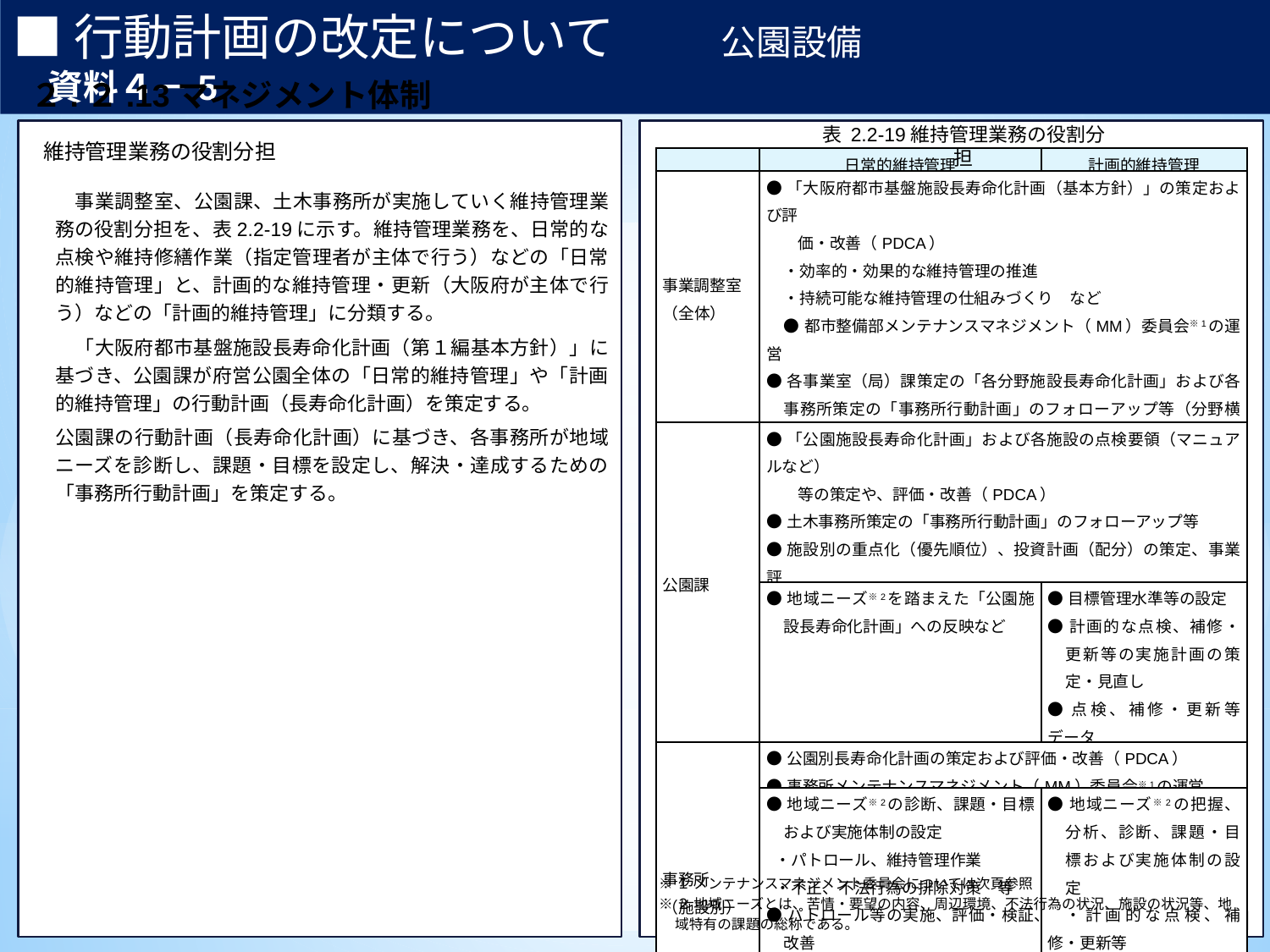

■行動計画の改定について　　　公園設備　　　　　　　　　　　　資料４－5
２.２.13マネジメント体制
表 2.2‑19維持管理業務の役割分担
【補足】	体制は主に行っている実施主体を記載しており、これによらない場合もある。
※1	日常点検の頻度は当該路線により異なり、交通量2万台/日以上の路線では週2回、それ以外では週1回の頻度で実施。
※2	臨時的に行う緊急点検等は必要に応じて随意実施。

【補足】	体制は主に行っている実施主体を記載しており、これによらない場合もある。
※1	日常点検の頻度は当該路線により異なり、交通量2万台/日以上の路線では週2回、それ以外では週1回の頻度で実施。
※2	臨時的に行う緊急点検等は必要に応じて随意実施。

維持管理業務の役割分担
|  | 日常的維持管理 | 計画的維持管理 |
| --- | --- | --- |
| 事業調整室 （全体） | ●「大阪府都市基盤施設長寿命化計画（基本方針）」の策定および評 　　価・改善（PDCA） ・効率的・効果的な維持管理の推進 ・持続可能な維持管理の仕組みづくり　など ●都市整備部メンテナンスマネジメント（MM）委員会※1の運営 ●各事業室（局）課策定の「各分野施設長寿命化計画」および各事務所策定の「事務所行動計画」のフォローアップ等（分野横断的な視点） ●分野別の重点化（優先順位）、投資計画（配分）の策定 |  |
| 公園課 | ●「公園施設長寿命化計画」および各施設の点検要領（マニュアルなど） 　　等の策定や、評価・改善（PDCA） ●土木事務所策定の「事務所行動計画」のフォローアップ等 ●施設別の重点化（優先順位）、投資計画（配分）の策定、事業評 　　価、効果の検証 |  |
|  | ●地域ニーズ※2を踏まえた「公園施設長寿命化計画」への反映など | ●目標管理水準等の設定 ●計画的な点検、補修・更新等の実施計画の策定・見直し ●点検、補修・更新等データ 　　蓄積・管理など |
| 事務所 （施設別） | ●公園別長寿命化計画の策定および評価・改善（PDCA） ●事務所メンテナンスマネジメント（MM）委員会※1の運営 |  |
|  | ●地域ニーズ※2の診断、課題・目標および実施体制の設定 ・パトロール、維持管理作業 ・不正、不法行為の排除対策　等 ●パトロール等の実施、評価・検証、改善 ●データの蓄積・管理 | ●地域ニーズ※2の把握、分析、診断、課題・目標および実施体制の設定 ・計画的な点検、補修・更新等 ●点検、補修・更新等の実施、評価・検証、改善および進捗管理 ●点検、補修・更新等データ蓄積・管理 |
　事業調整室、公園課、土木事務所が実施していく維持管理業務の役割分担を、表2.2-19に示す。維持管理業務を、日常的な点検や維持修繕作業（指定管理者が主体で行う）などの「日常的維持管理」と、計画的な維持管理・更新（大阪府が主体で行う）などの「計画的維持管理」に分類する。
　「大阪府都市基盤施設長寿命化計画（第１編基本方針）」に基づき、公園課が府営公園全体の「日常的維持管理」や「計画的維持管理」の行動計画（長寿命化計画）を策定する。
公園課の行動計画（長寿命化計画）に基づき、各事務所が地域ニーズを診断し、課題・目標を設定し、解決・達成するための「事務所行動計画」を策定する。
※１ メンテナンスマネジメント委員会については次頁参照
※２ 地域ニーズとは、苦情・要望の内容、周辺環境、不法行為の状況、施設の状況等、地
    域特有の課題の総称である。
41